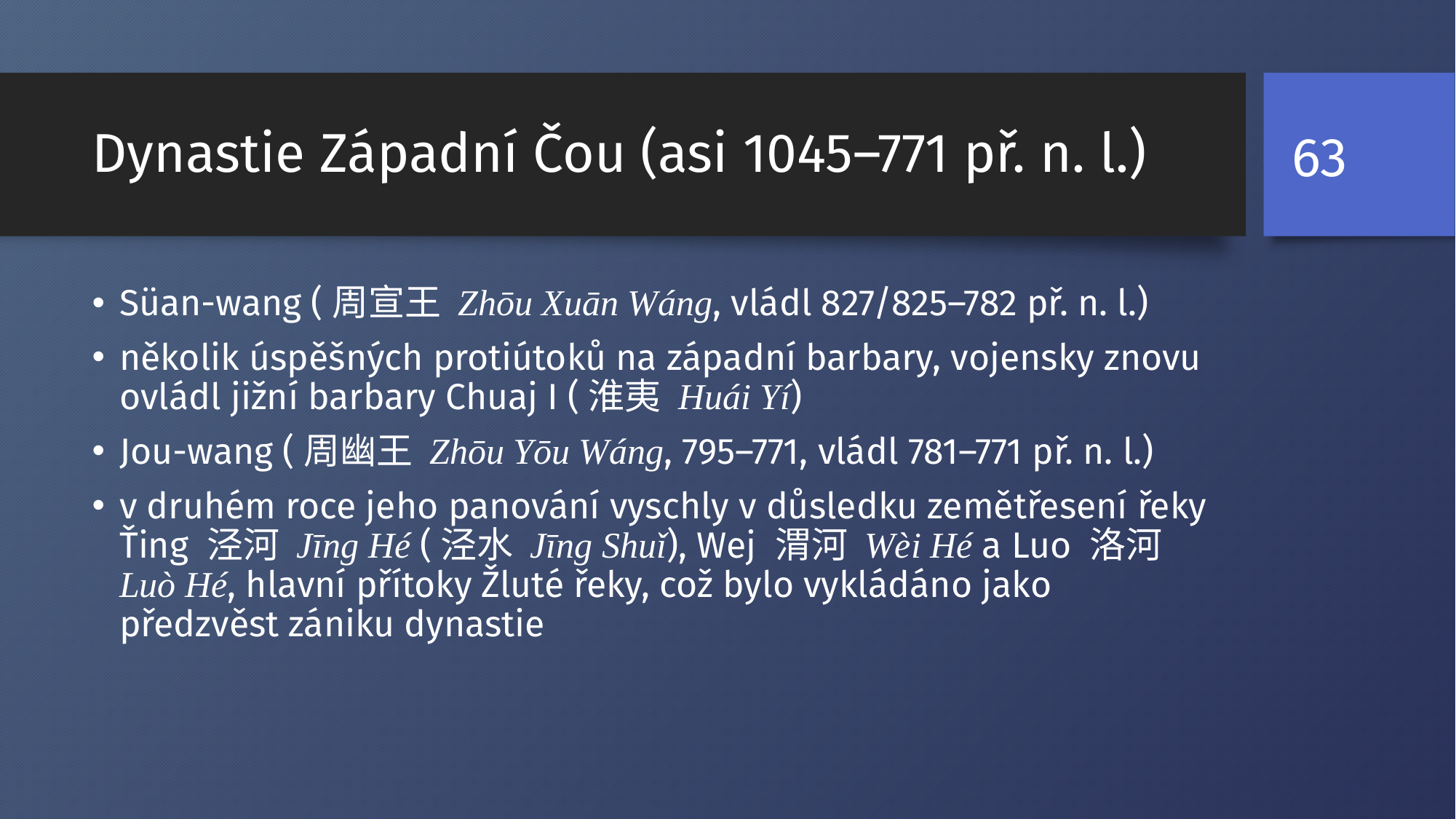

63
# Dynastie Západní Čou (asi 1045–771 př. n. l.)
Süan-wang (周宣王 Zhōu Xuān Wáng, vládl 827/825–782 př. n. l.)
několik úspěšných protiútoků na západní barbary, vojensky znovu ovládl jižní barbary Chuaj I (淮夷 Huái Yí)
Jou-wang (周幽王 Zhōu Yōu Wáng, 795–771, vládl 781–771 př. n. l.)
v druhém roce jeho panování vyschly v důsledku zemětřesení řeky Ťing 泾河 Jīng Hé (泾水 Jīng Shuǐ), Wej 渭河 Wèi Hé a Luo 洛河 Luò Hé, hlavní přítoky Žluté řeky, což bylo vykládáno jako předzvěst zániku dynastie